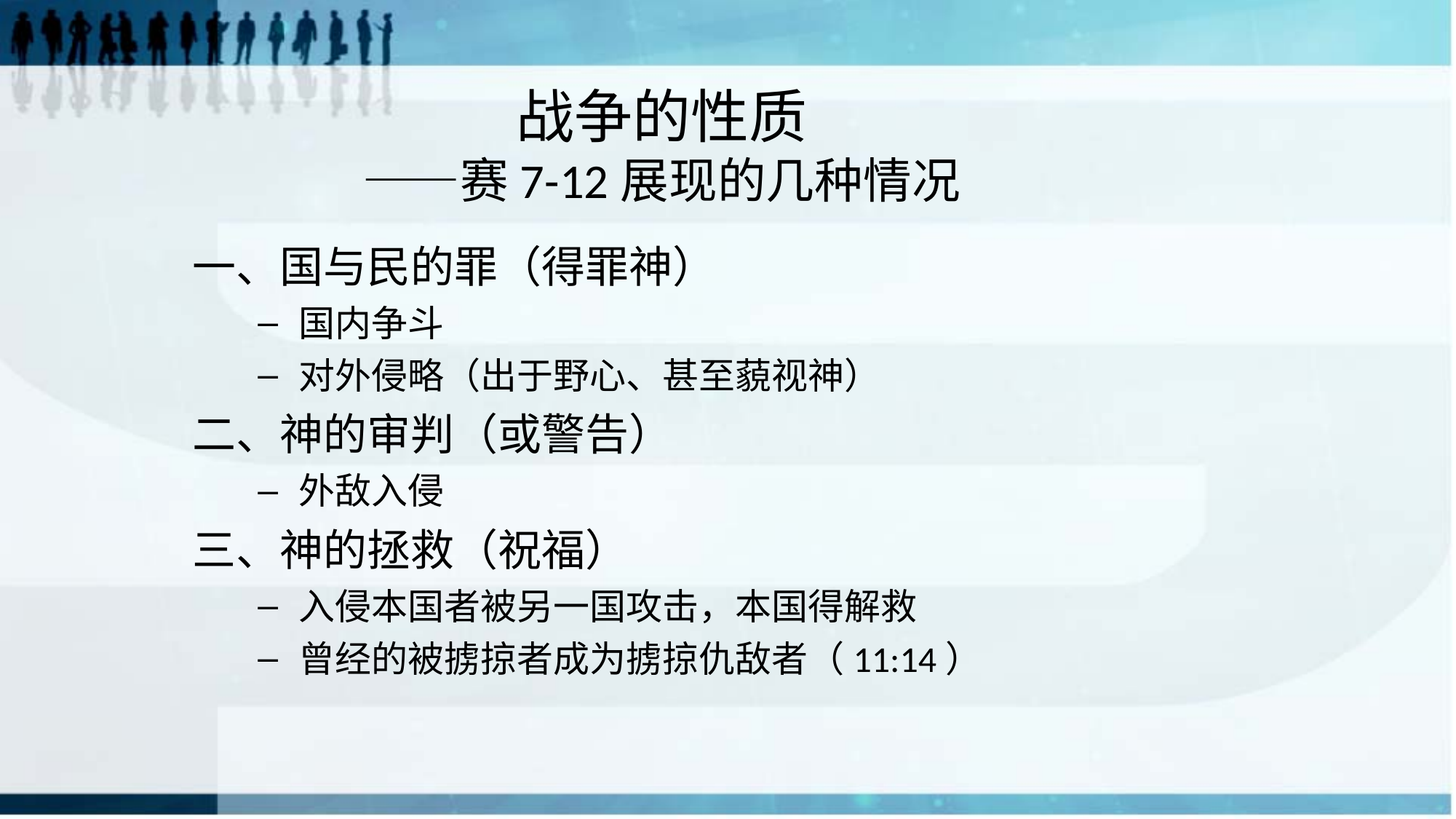

# 战争的性质 ——赛7-12展现的几种情况
一、国与民的罪（得罪神）
国内争斗
对外侵略（出于野心、甚至藐视神）
二、神的审判（或警告）
外敌入侵
三、神的拯救（祝福）
入侵本国者被另一国攻击，本国得解救
曾经的被掳掠者成为掳掠仇敌者（11:14）